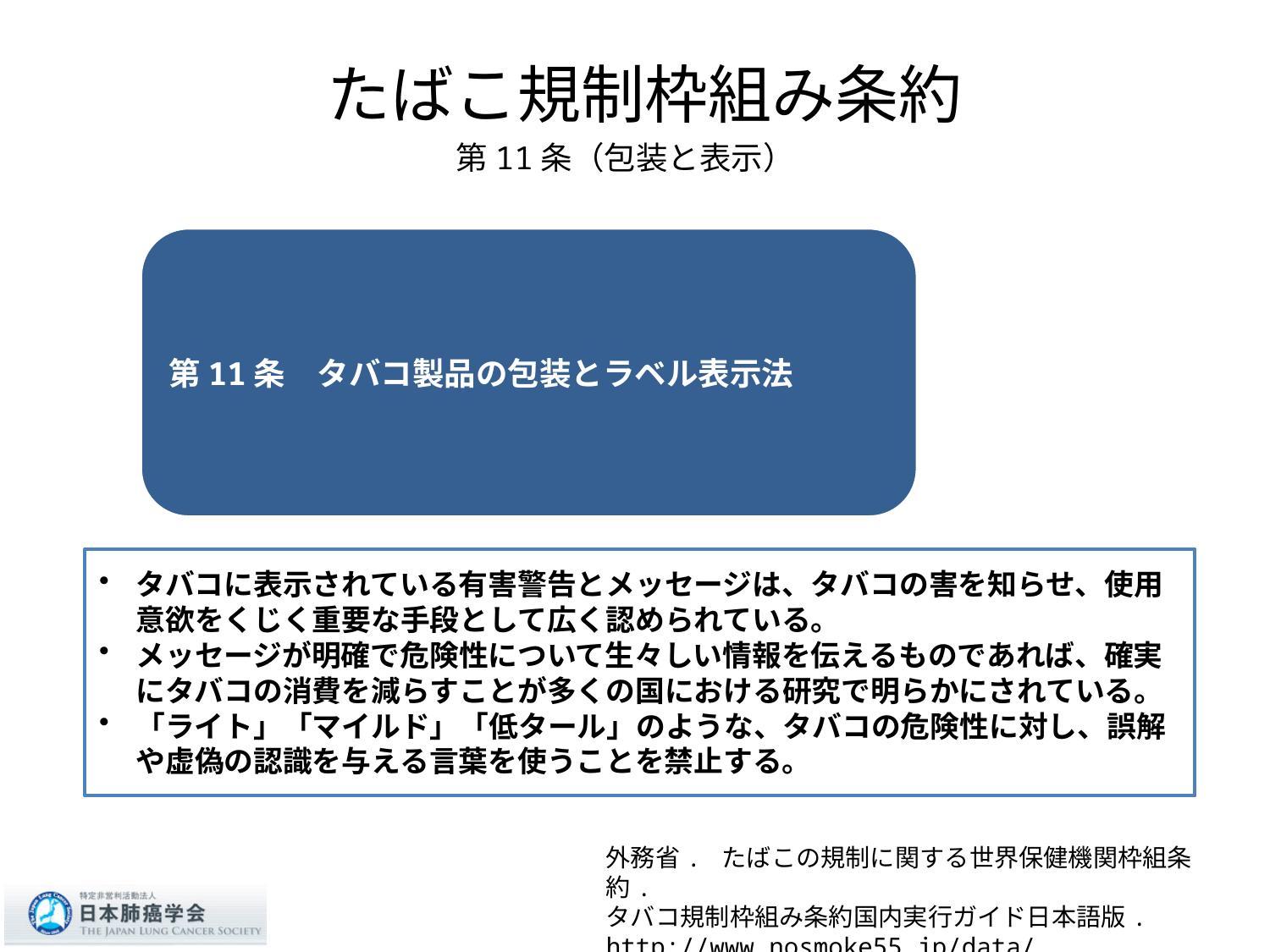

# たばこ規制枠組み条約 第11条（包装と表示）
第11条　タバコ製品の包装とラベル表示法
タバコに表示されている有害警告とメッセージは、タバコの害を知らせ、使用意欲をくじく重要な手段として広く認められている。
メッセージが明確で危険性について生々しい情報を伝えるものであれば、確実にタバコの消費を減らすことが多くの国における研究で明らかにされている。
「ライト」「マイルド」「低タール」のような、タバコの危険性に対し、誤解や虚偽の認識を与える言葉を使うことを禁止する。
外務省. たばこの規制に関する世界保健機関枠組条約.
タバコ規制枠組み条約国内実行ガイド日本語版.
http://www.nosmoke55.jp/data/0605fctcguide.pdf